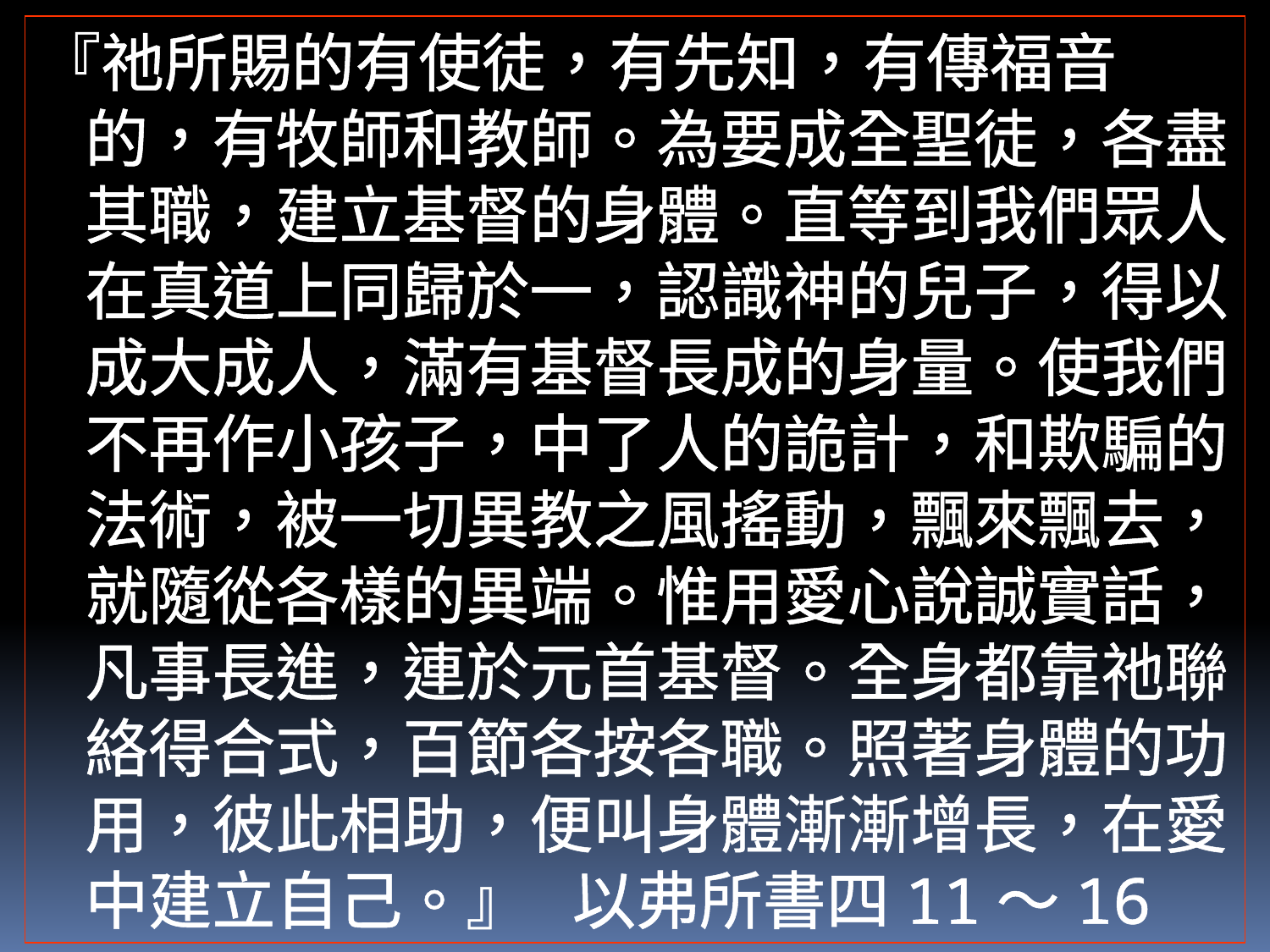

『祂所賜的有使徒，有先知，有傳福音的，有牧師和教師。為要成全聖徒，各盡其職，建立基督的身體。直等到我們眾人在真道上同歸於一，認識神的兒子，得以成大成人，滿有基督長成的身量。使我們不再作小孩子，中了人的詭計，和欺騙的法術，被一切異教之風搖動，飄來飄去，就隨從各樣的異端。惟用愛心說誠實話，凡事長進，連於元首基督。全身都靠祂聯絡得合式，百節各按各職。照著身體的功用，彼此相助，便叫身體漸漸增長，在愛中建立自己。』   以弗所書四11～16